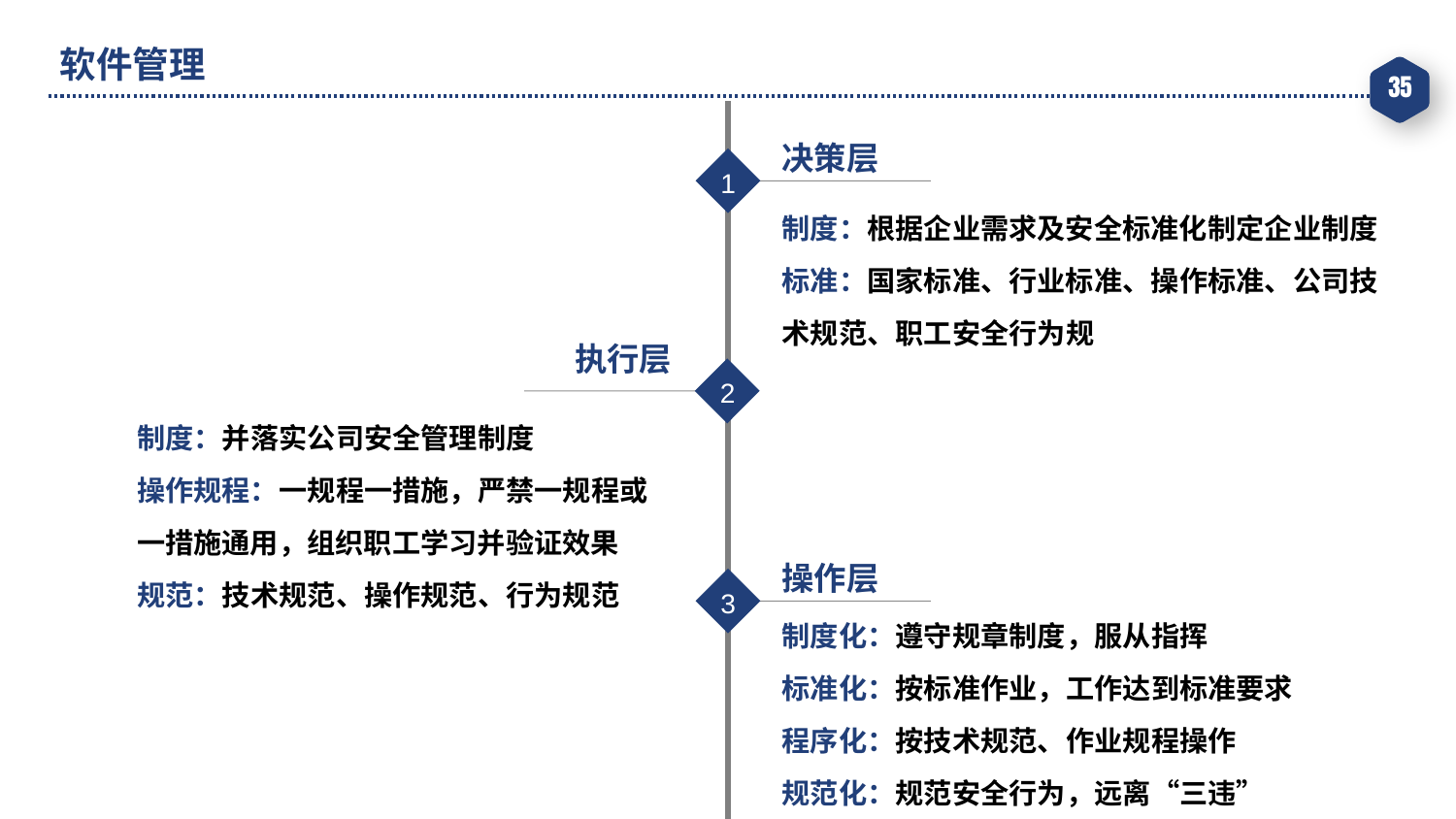

软件管理
决策层
1

制度：根据企业需求及安全标准化制定企业制度
标准：国家标准、行业标准、操作标准、公司技术规范、职工安全行为规
执行层
2

制度：并落实公司安全管理制度
操作规程：一规程一措施，严禁一规程或一措施通用，组织职工学习并验证效果
规范：技术规范、操作规范、行为规范
操作层
3

制度化：遵守规章制度，服从指挥
标准化：按标准作业，工作达到标准要求
程序化：按技术规范、作业规程操作
规范化：规范安全行为，远离“三违”